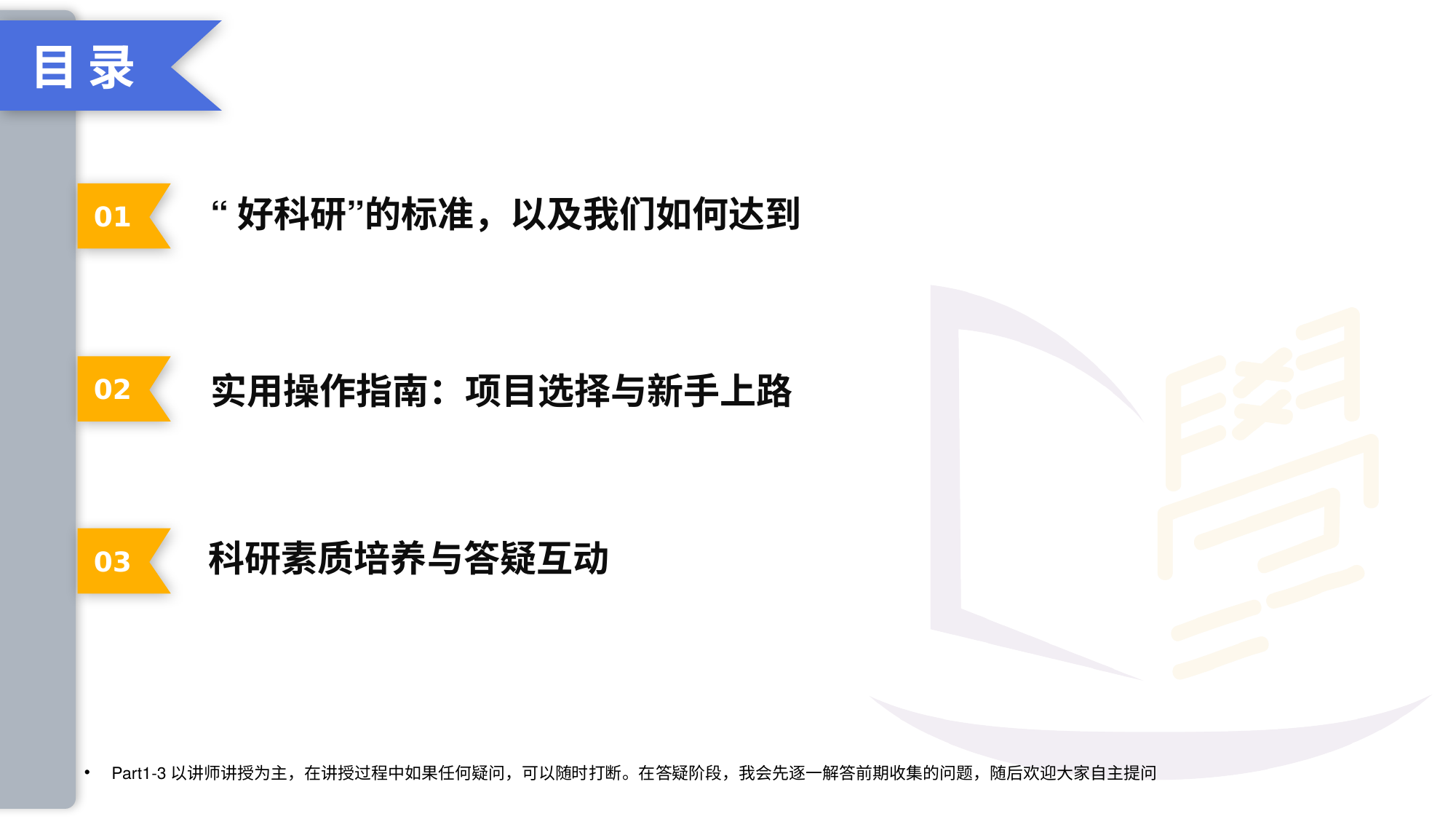

目录

01
“好科研”的标准，以及我们如何达到

02
实用操作指南：项目选择与新手上路

03
科研素质培养与答疑互动
Part1-3以讲师讲授为主，在讲授过程中如果任何疑问，可以随时打断。在答疑阶段，我会先逐一解答前期收集的问题，随后欢迎大家自主提问